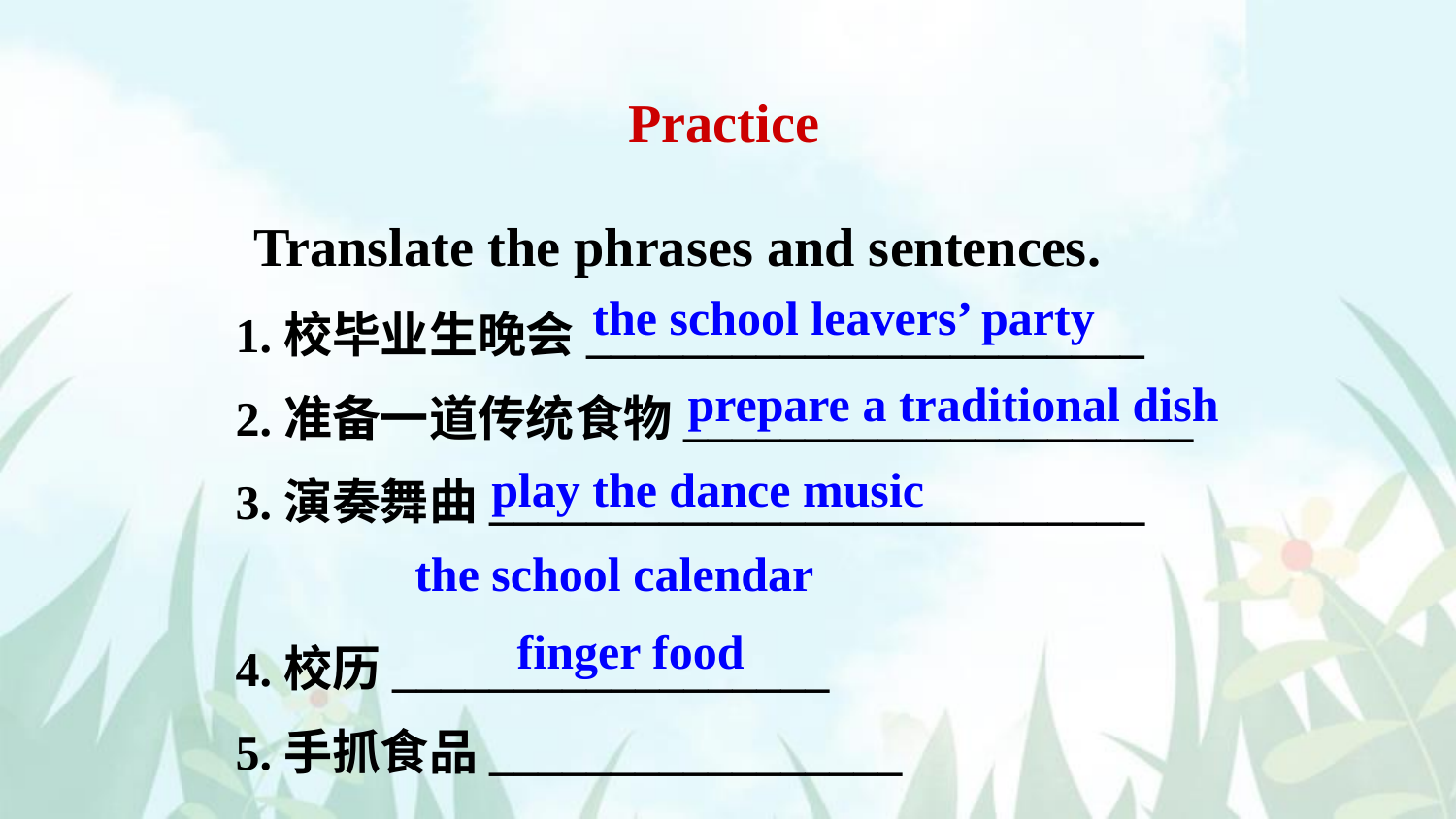

Practice

Translate the phrases and sentences.
1.校毕业生晚会_______________________
2.准备一道传统食物_____________________
3.演奏舞曲___________________________
4.校历__________________
5.手抓食品_________________
the school leavers’ party

prepare a traditional dish
play the dance music
the school calendar
finger food